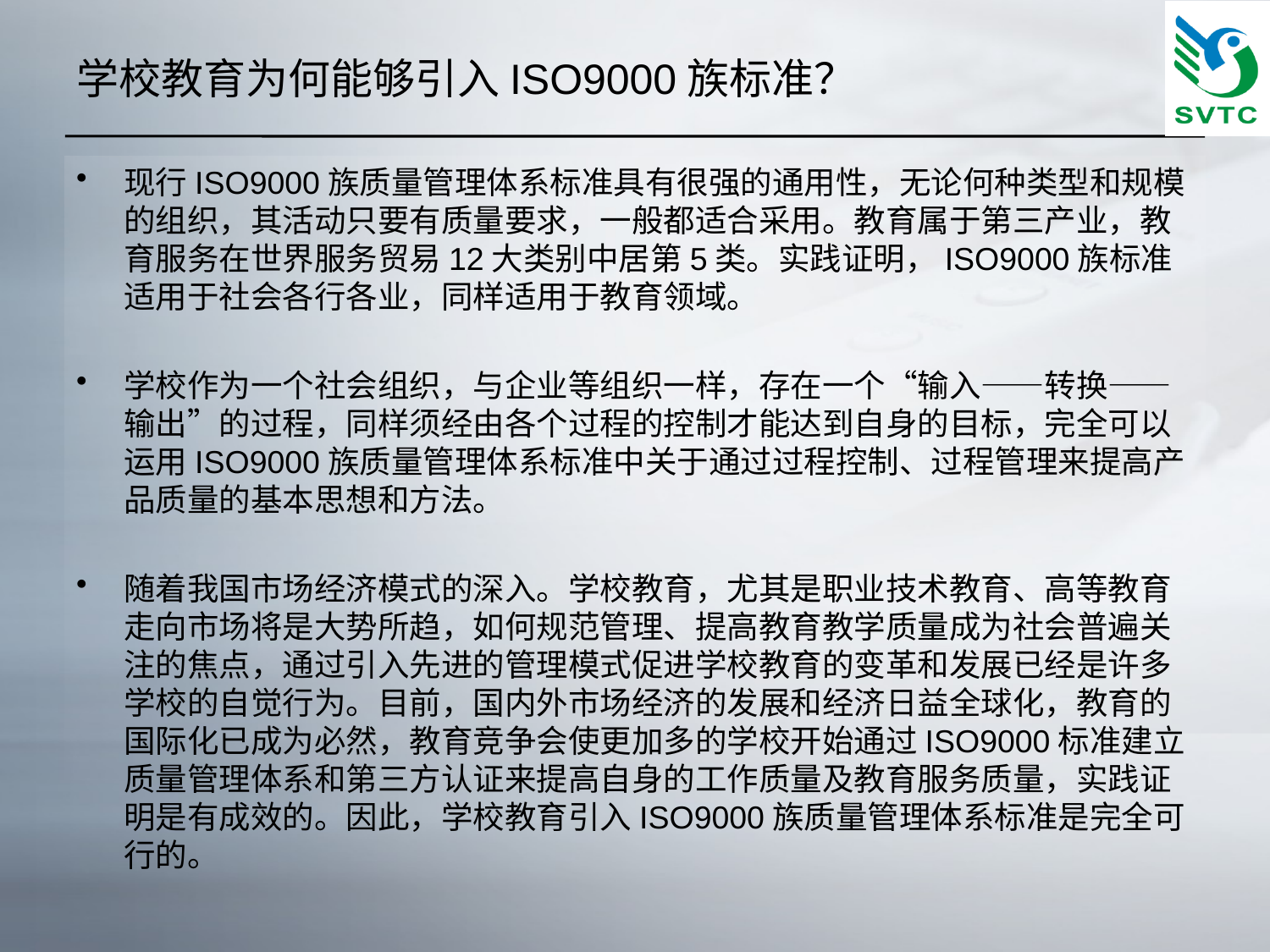

# 学校教育为何能够引入ISO9000族标准？
现行ISO9000族质量管理体系标准具有很强的通用性，无论何种类型和规模的组织，其活动只要有质量要求，一般都适合采用。教育属于第三产业，教育服务在世界服务贸易12大类别中居第5类。实践证明，ISO9000族标准适用于社会各行各业，同样适用于教育领域。

学校作为一个社会组织，与企业等组织一样，存在一个“输入——转换——输出”的过程，同样须经由各个过程的控制才能达到自身的目标，完全可以运用ISO9000族质量管理体系标准中关于通过过程控制、过程管理来提高产品质量的基本思想和方法。

随着我国市场经济模式的深入。学校教育，尤其是职业技术教育、高等教育走向市场将是大势所趋，如何规范管理、提高教育教学质量成为社会普遍关注的焦点，通过引入先进的管理模式促进学校教育的变革和发展已经是许多学校的自觉行为。目前，国内外市场经济的发展和经济日益全球化，教育的国际化已成为必然，教育竞争会使更加多的学校开始通过ISO9000标准建立质量管理体系和第三方认证来提高自身的工作质量及教育服务质量，实践证明是有成效的。因此，学校教育引入ISO9000族质量管理体系标准是完全可行的。